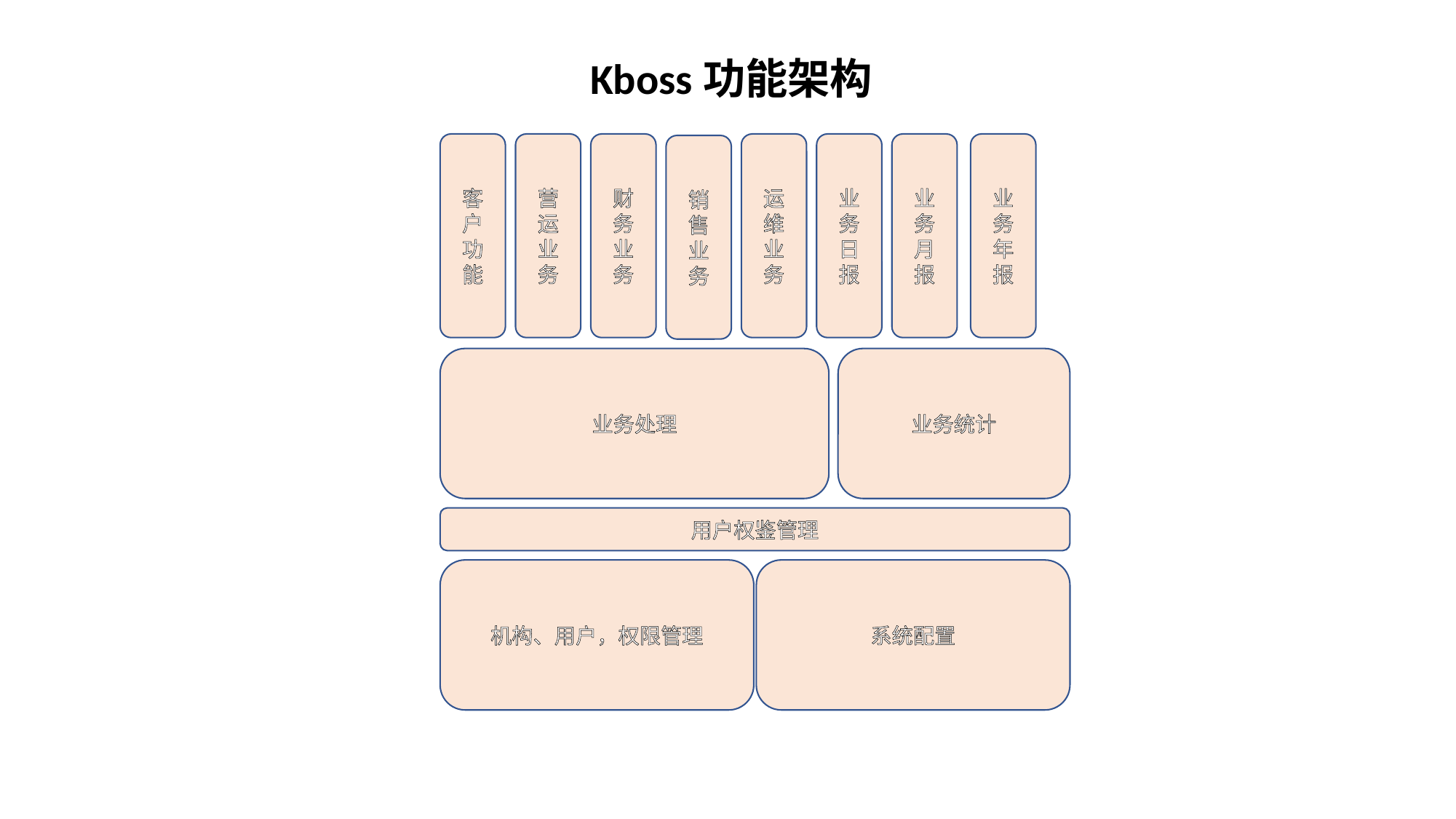

Kboss功能架构
客户功能
营运业务
财务业务
运维业务
业务日报
业务月报
业务年报
销售业务
业务处理
业务统计
用户权鉴管理
机构、用户，权限管理
系统配置